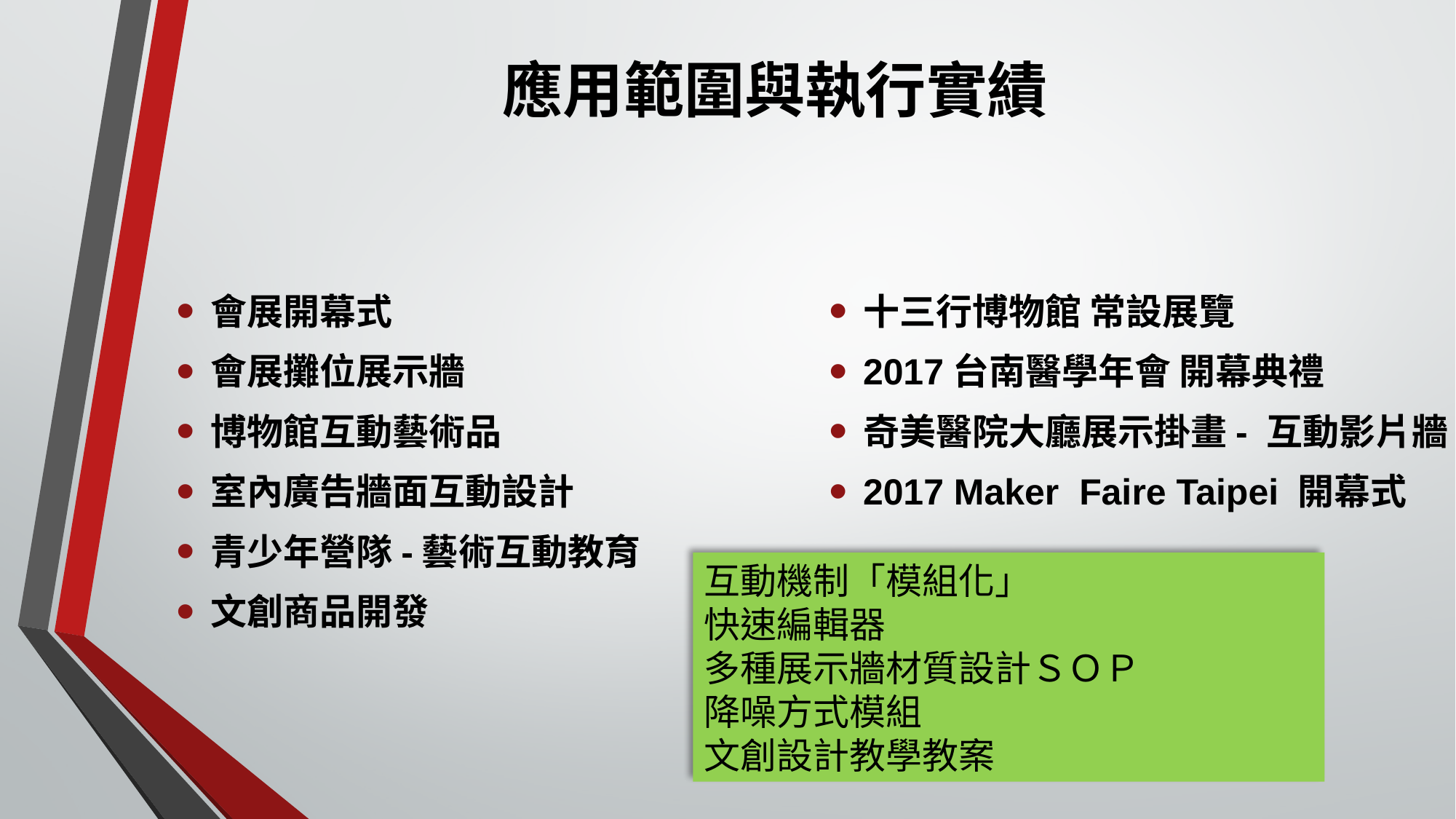

# 應用範圍與執行實績
會展開幕式
會展攤位展示牆
博物館互動藝術品
室內廣告牆面互動設計
青少年營隊-藝術互動教育
文創商品開發
十三行博物館 常設展覽
2017台南醫學年會 開幕典禮
奇美醫院大廳展示掛畫- 互動影片牆
2017 Maker  Faire Taipei 開幕式
互動機制「模組化」
快速編輯器
多種展示牆材質設計ＳＯＰ
降噪方式模組
文創設計教學教案